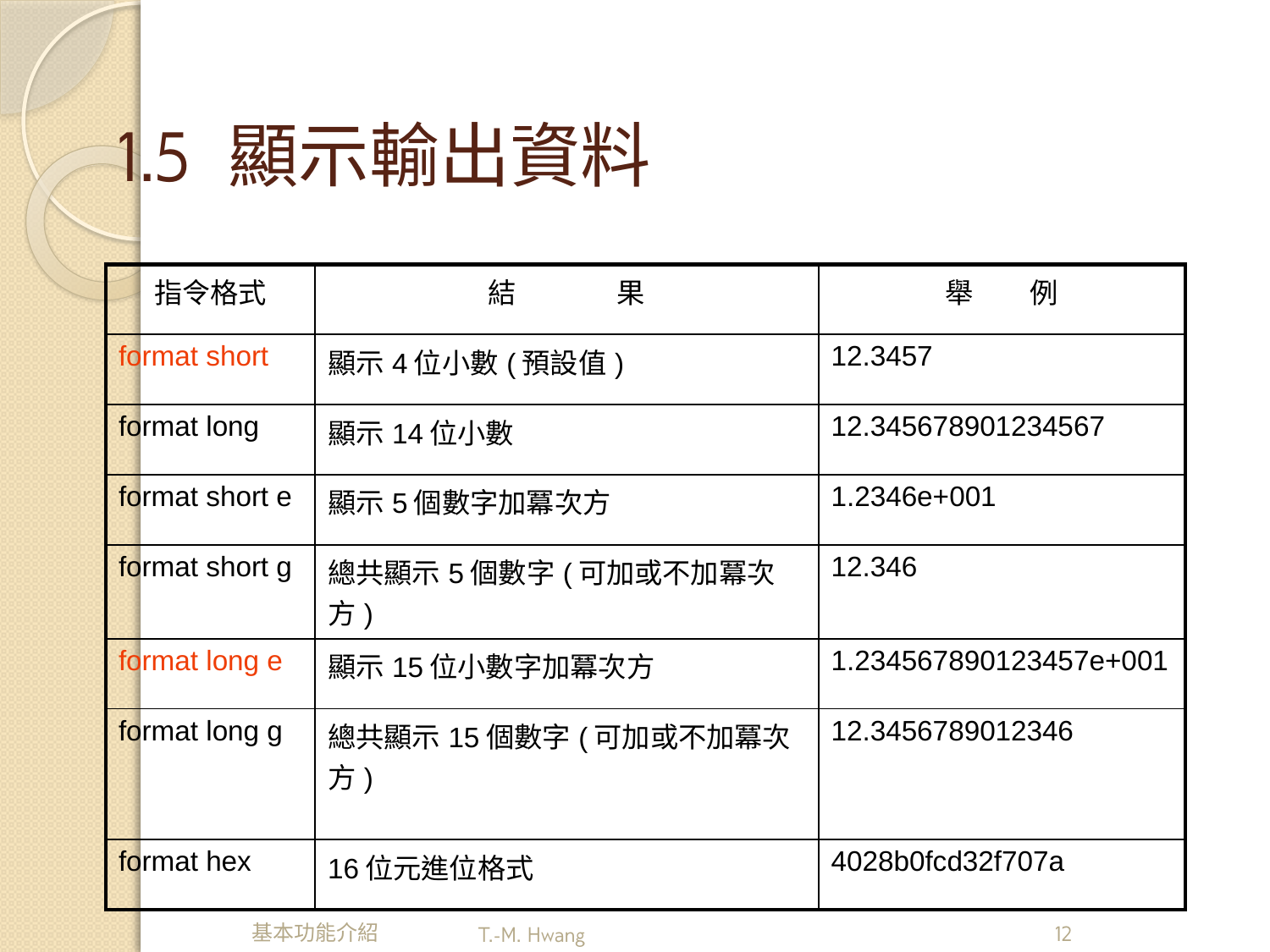

# 1.5 顯示輸出資料
| 指令格式 | 結 果 | 舉 例 |
| --- | --- | --- |
| format short | 顯示4位小數(預設值) | 12.3457 |
| format long | 顯示14位小數 | 12.345678901234567 |
| format short e | 顯示5個數字加冪次方 | 1.2346e+001 |
| format short g | 總共顯示5個數字(可加或不加冪次方) | 12.346 |
| format long e | 顯示15位小數字加冪次方 | 1.234567890123457e+001 |
| format long g | 總共顯示15個數字(可加或不加冪次方) | 12.3456789012346 |
| format hex | 16位元進位格式 | 4028b0fcd32f707a |
基本功能介紹
12
T.-M. Hwang